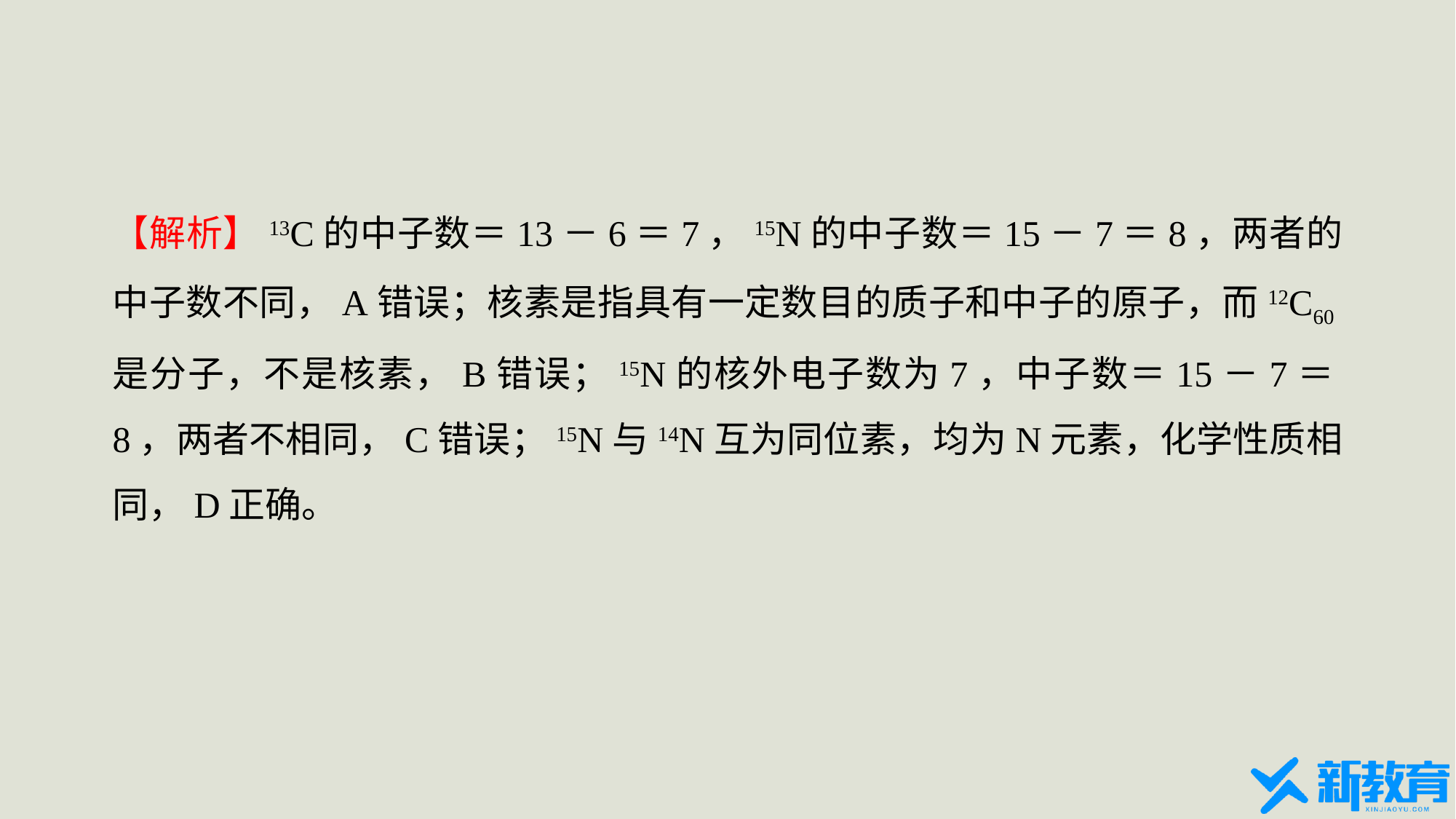

【解析】13C的中子数＝13－6＝7，15N的中子数＝15－7＝8，两者的中子数不同，A错误；核素是指具有一定数目的质子和中子的原子，而12C60是分子，不是核素，B错误；15N的核外电子数为7，中子数＝15－7＝8，两者不相同，C错误；15N与14N互为同位素，均为N元素，化学性质相同，D正确。